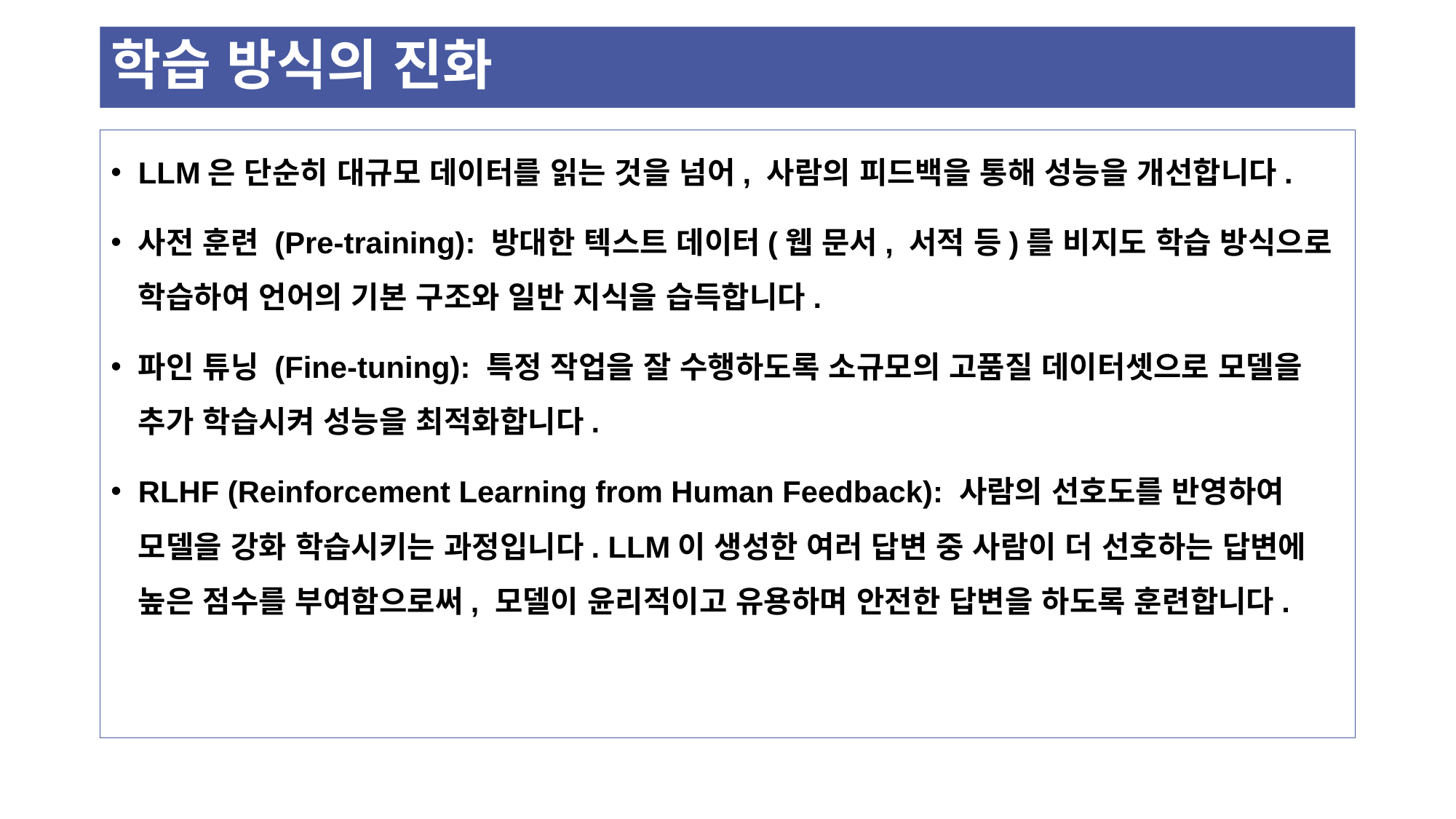

# 학습 방식의 진화
LLM은 단순히 대규모 데이터를 읽는 것을 넘어, 사람의 피드백을 통해 성능을 개선합니다.
사전 훈련 (Pre-training): 방대한 텍스트 데이터(웹 문서, 서적 등)를 비지도 학습 방식으로 학습하여 언어의 기본 구조와 일반 지식을 습득합니다.
파인 튜닝 (Fine-tuning): 특정 작업을 잘 수행하도록 소규모의 고품질 데이터셋으로 모델을 추가 학습시켜 성능을 최적화합니다.
RLHF (Reinforcement Learning from Human Feedback): 사람의 선호도를 반영하여 모델을 강화 학습시키는 과정입니다. LLM이 생성한 여러 답변 중 사람이 더 선호하는 답변에 높은 점수를 부여함으로써, 모델이 윤리적이고 유용하며 안전한 답변을 하도록 훈련합니다.